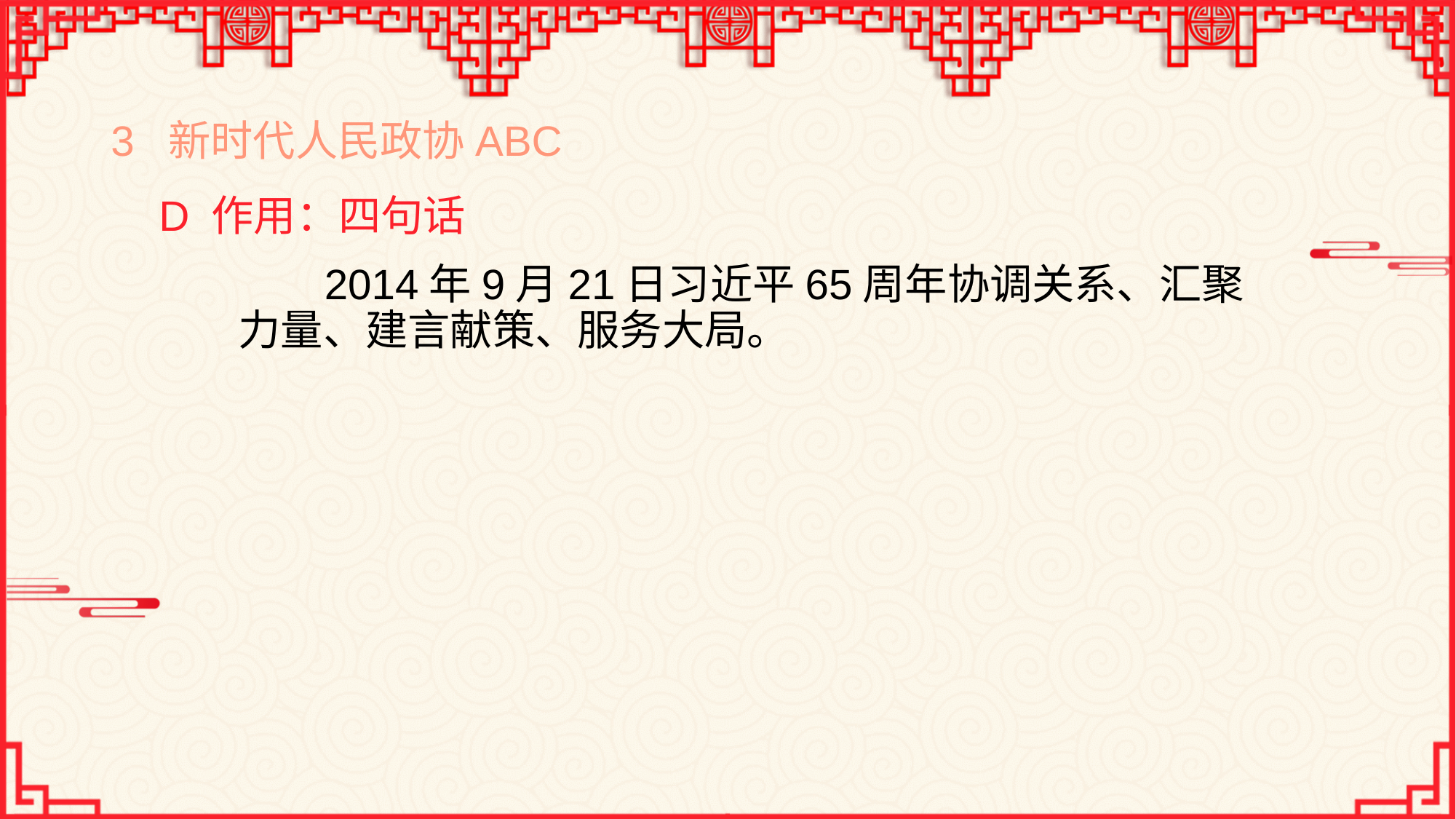

# 3  新时代人民政协ABC
D 作用：四句话

2014年9月21日习近平65周年协调关系、汇聚力量、建言献策、服务大局。